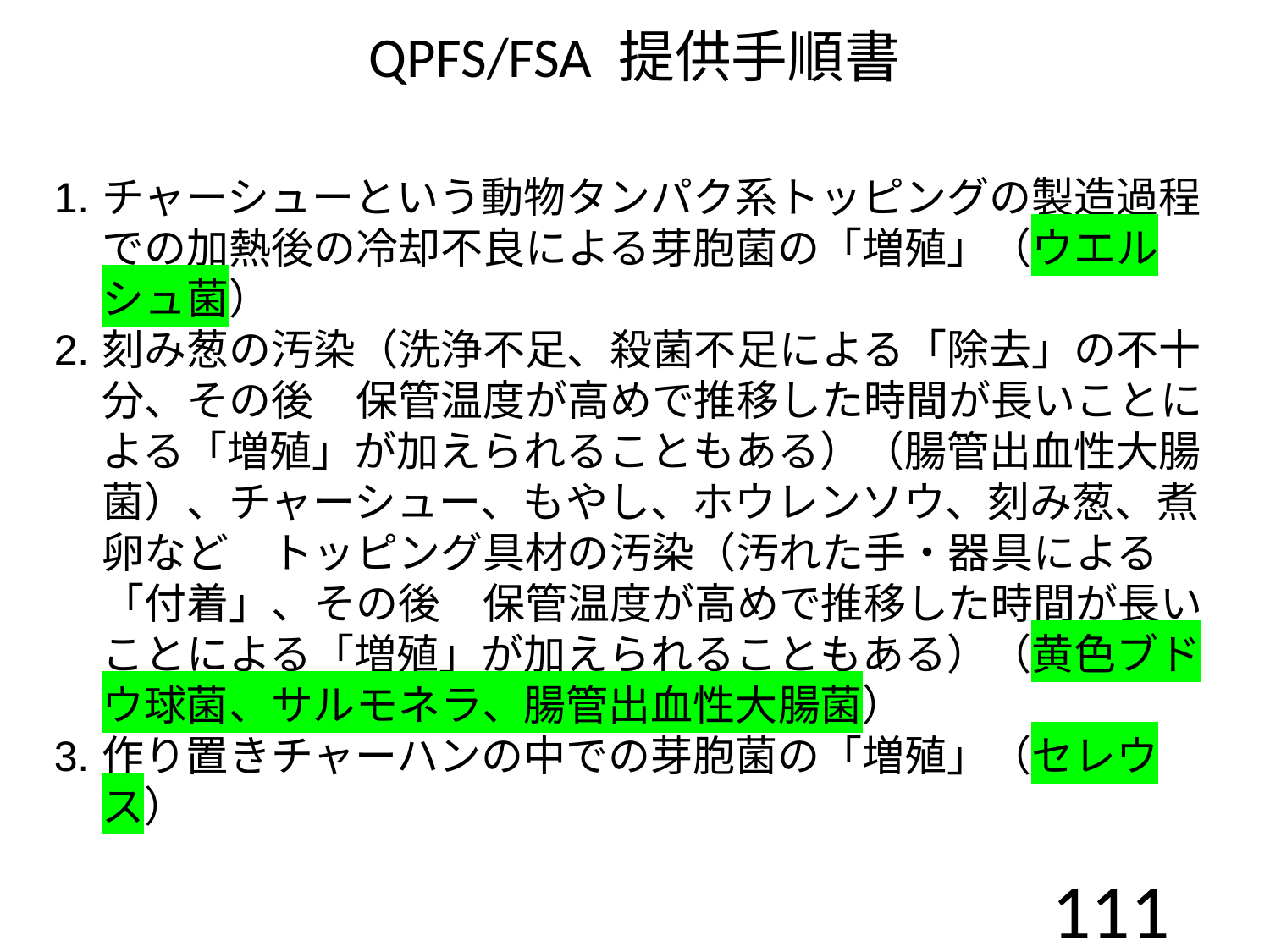

QPFS/FSA 提供手順書
チャーシューという動物タンパク系トッピングの製造過程での加熱後の冷却不良による芽胞菌の「増殖」（ウエルシュ菌）
刻み葱の汚染（洗浄不足、殺菌不足による「除去」の不十分、その後　保管温度が高めで推移した時間が長いことによる「増殖」が加えられることもある）（腸管出血性大腸菌）、チャーシュー、もやし、ホウレンソウ、刻み葱、煮卵など　トッピング具材の汚染（汚れた手・器具による「付着」、その後　保管温度が高めで推移した時間が長いことによる「増殖」が加えられることもある）（黄色ブドウ球菌、サルモネラ、腸管出血性大腸菌）
作り置きチャーハンの中での芽胞菌の「増殖」（セレウス）
111